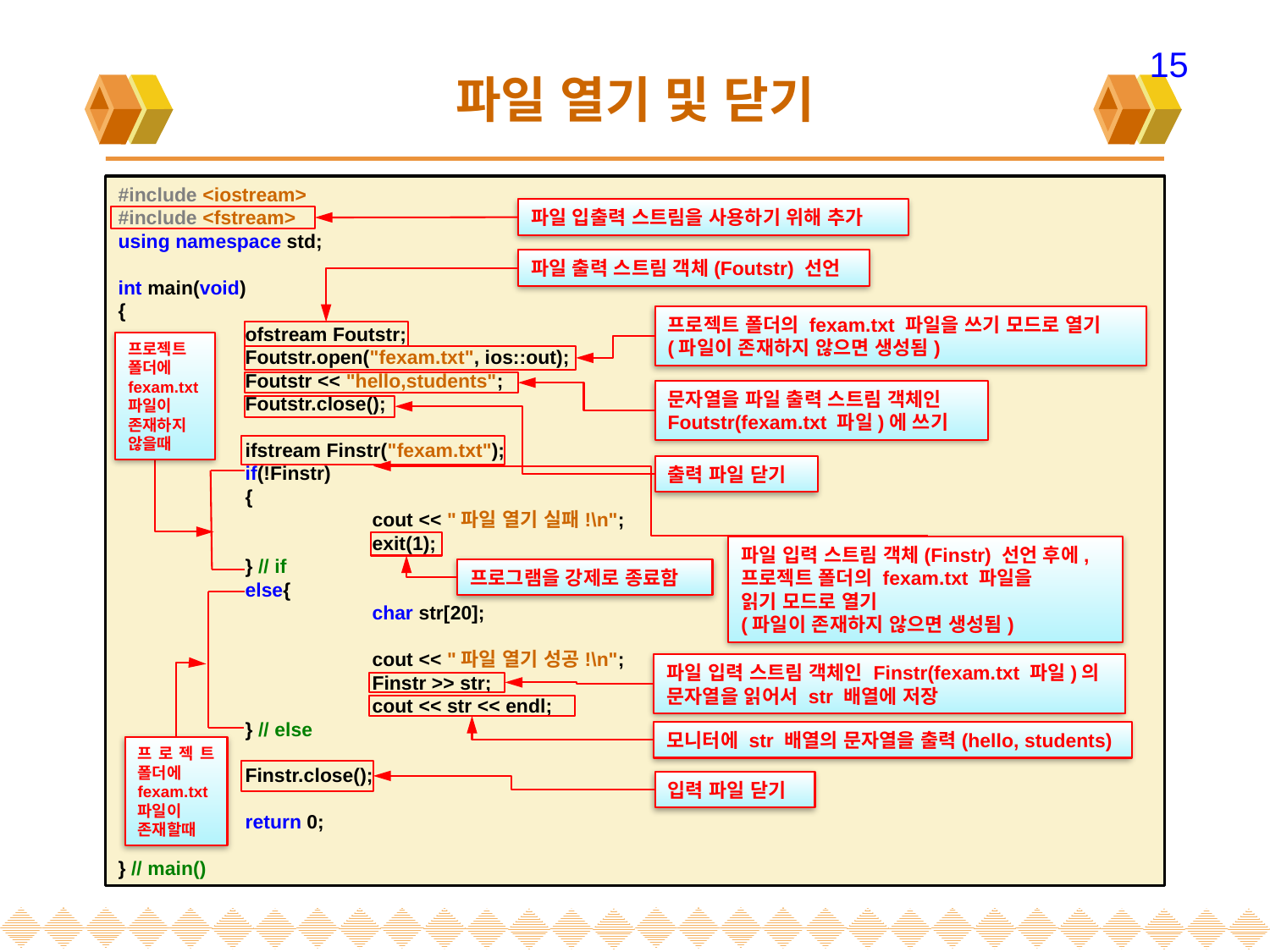

15
# 파일 열기 및 닫기
#include <iostream>
#include <fstream>
using namespace std;

int main(void)
{
	ofstream Foutstr;
	Foutstr.open("fexam.txt", ios::out);
	Foutstr << "hello,students";
	Foutstr.close();

	ifstream Finstr("fexam.txt");
	if(!Finstr)
	{
		cout << "파일 열기 실패!\n";
		exit(1);
	} // if
	else{
		char str[20];

		cout << "파일 열기 성공!\n";
		Finstr >> str;
		cout << str << endl;
	} // else
	Finstr.close();

	return 0;

} // main()
파일 입출력 스트림을 사용하기 위해 추가

파일 출력 스트림 객체(Foutstr) 선언
프로젝트 폴더의 fexam.txt 파일을 쓰기 모드로 열기
(파일이 존재하지 않으면 생성됨)

프로젝트
폴더에
fexam.txt
파일이
존재하지
않을때

문자열을 파일 출력 스트림 객체인
Foutstr(fexam.txt 파일)에 쓰기

출력 파일 닫기

파일 입력 스트림 객체(Finstr) 선언 후에,
프로젝트 폴더의 fexam.txt 파일을
읽기 모드로 열기
(파일이 존재하지 않으면 생성됨)
프로그램을 강제로 종료함
파일 입력 스트림 객체인 Finstr(fexam.txt 파일)의
문자열을 읽어서 str 배열에 저장

모니터에 str 배열의 문자열을 출력(hello, students)
프로젝트 폴더에
fexam.txt
파일이
존재할때

입력 파일 닫기